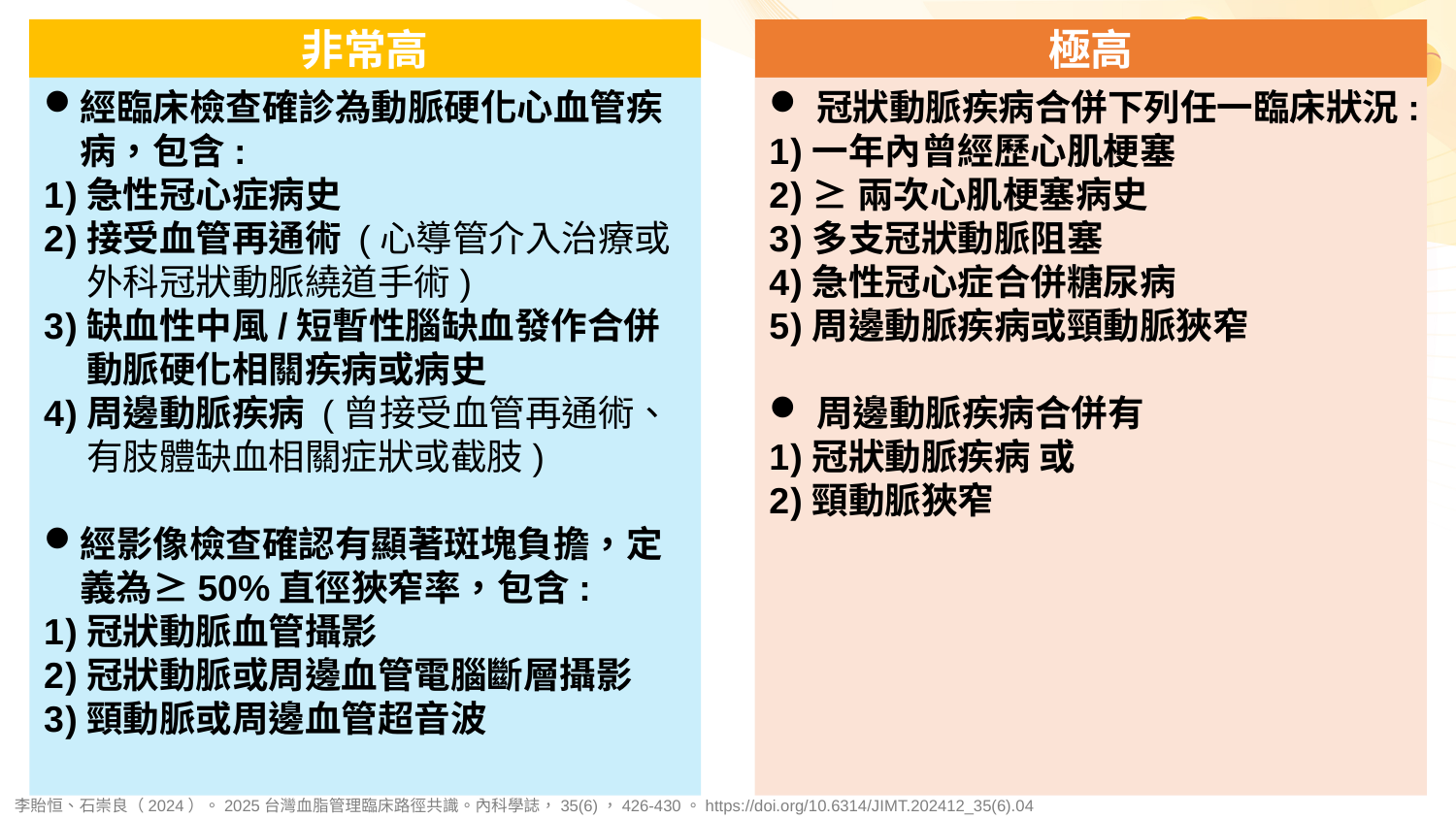

非常高
經臨床檢查確診為動脈硬化心血管疾病，包含:
急性冠心症病史
接受血管再通術 (心導管介入治療或外科冠狀動脈繞道手術)
缺血性中風/短暫性腦缺血發作合併動脈硬化相關疾病或病史
周邊動脈疾病 (曾接受血管再通術、有肢體缺血相關症狀或截肢)

經影像檢查確認有顯著斑塊負擔，定義為≥50%直徑狹窄率，包含:
冠狀動脈血管攝影
冠狀動脈或周邊血管電腦斷層攝影
頸動脈或周邊血管超音波
極高
冠狀動脈疾病合併下列任一臨床狀況:
一年內曾經歷心肌梗塞
≥兩次心肌梗塞病史
多支冠狀動脈阻塞
急性冠心症合併糖尿病
周邊動脈疾病或頸動脈狹窄

周邊動脈疾病合併有
冠狀動脈疾病 或
頸動脈狹窄

李貽恒、石崇良（2024）。2025台灣血脂管理臨床路徑共識。內科學誌，35(6)，426-430。https://doi.org/10.6314/JIMT.202412_35(6).04